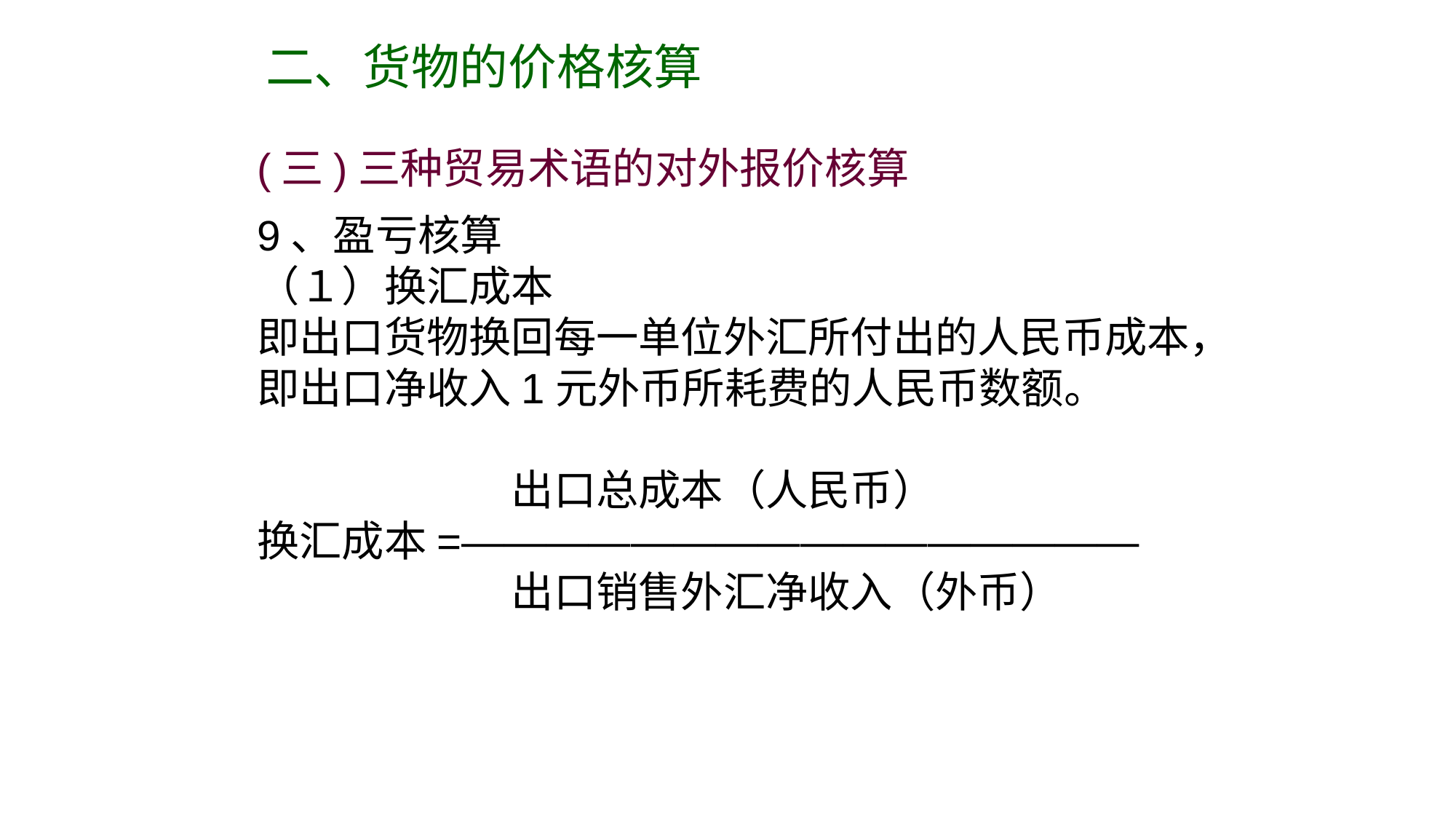

二、货物的价格核算
(三)三种贸易术语的对外报价核算
9、盈亏核算
（１）换汇成本
即出口货物换回每一单位外汇所付出的人民币成本，即出口净收入1元外币所耗费的人民币数额。

　　　　　　出口总成本（人民币）
换汇成本=————————————————
　　　　　　出口销售外汇净收入（外币）